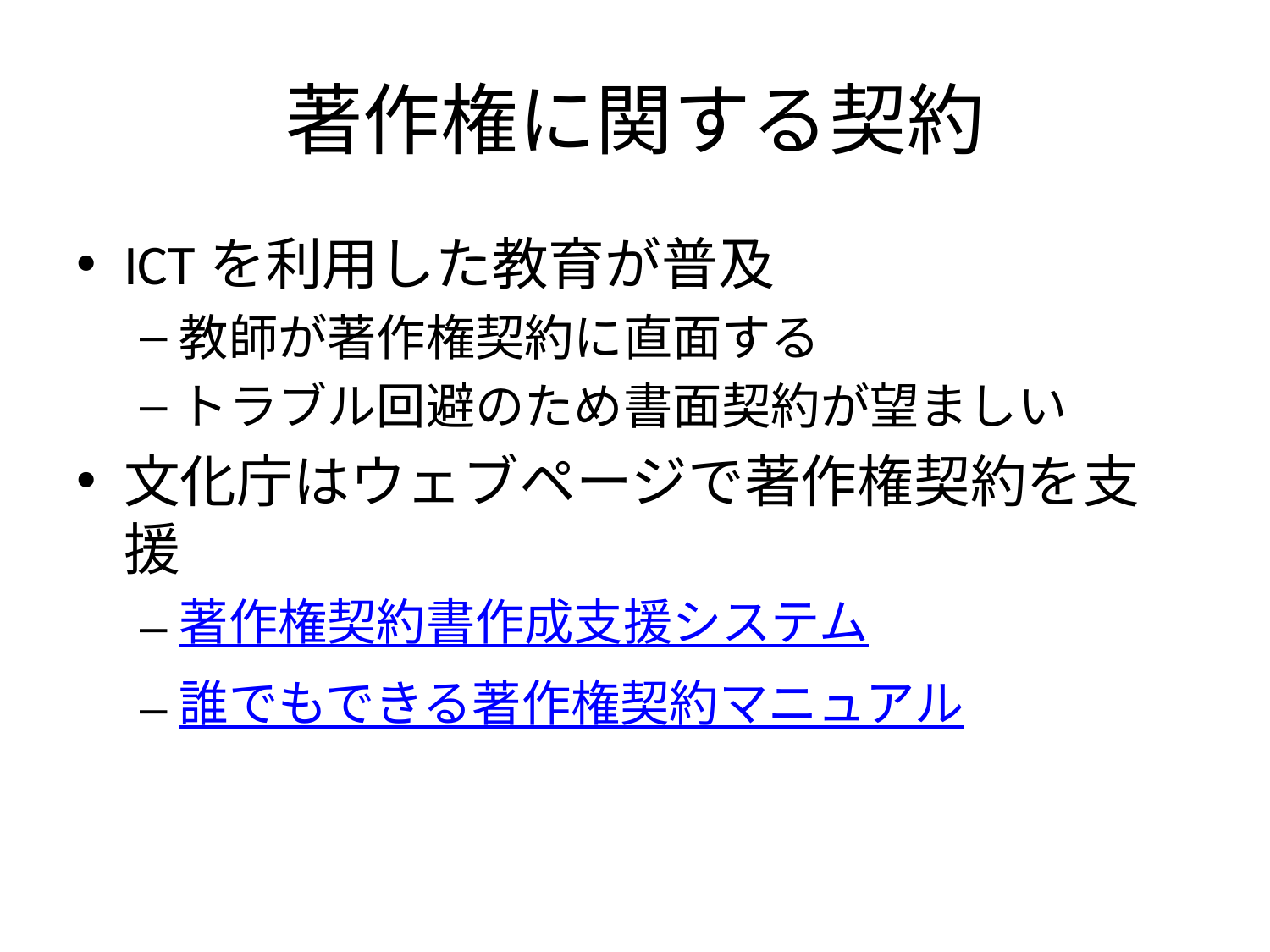

# 著作権に関する契約
ICTを利用した教育が普及
教師が著作権契約に直面する
トラブル回避のため書面契約が望ましい
文化庁はウェブページで著作権契約を支援
著作権契約書作成支援システム
誰でもできる著作権契約マニュアル